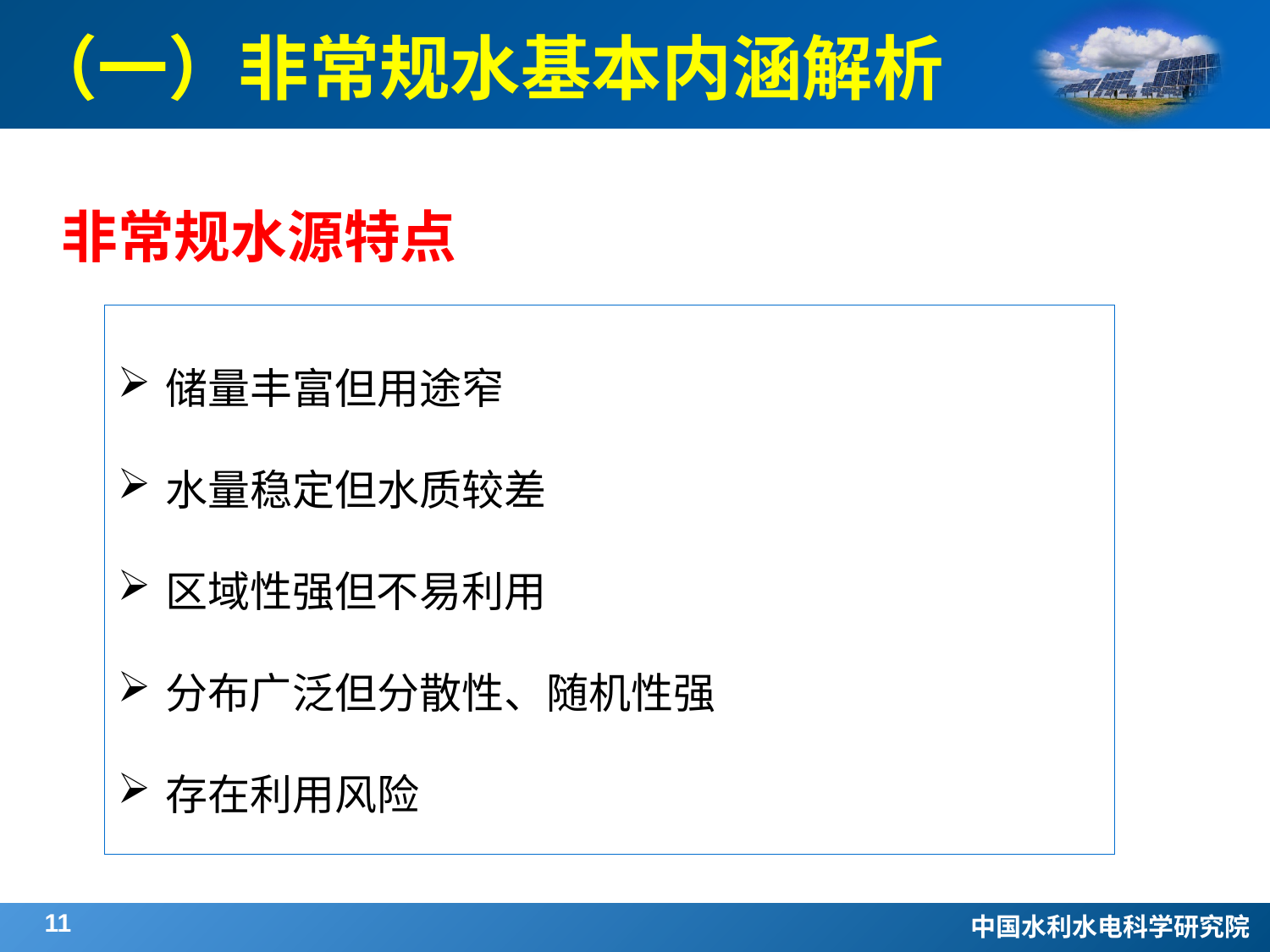

（一）非常规水基本内涵解析
       非常规水源特点
储量丰富但用途窄
水量稳定但水质较差
区域性强但不易利用
分布广泛但分散性、随机性强
存在利用风险